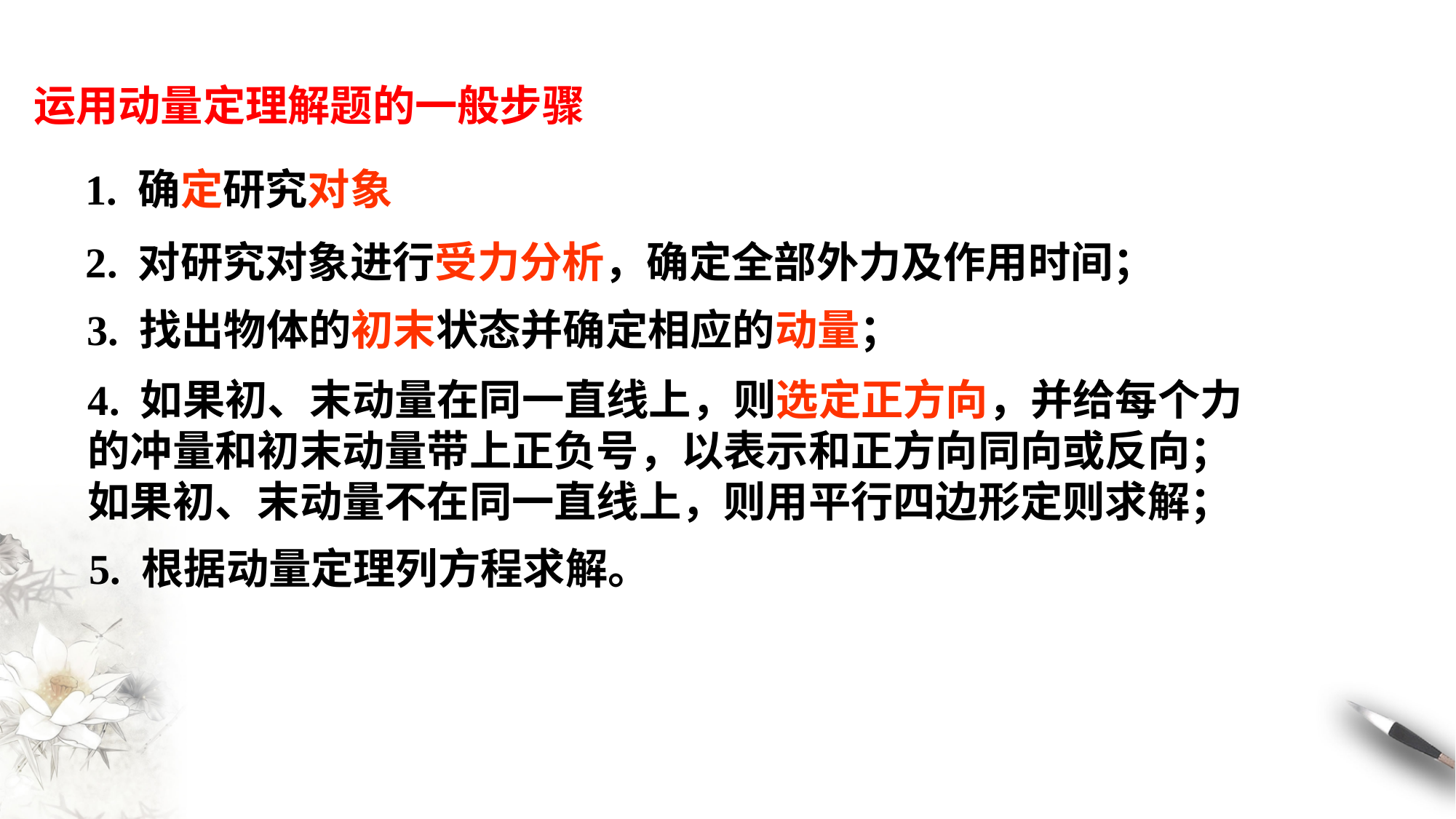

运用动量定理解题的一般步骤
1. 确定研究对象
2. 对研究对象进行受力分析，确定全部外力及作用时间；
3. 找出物体的初末状态并确定相应的动量；
4. 如果初、末动量在同一直线上，则选定正方向，并给每个力的冲量和初末动量带上正负号，以表示和正方向同向或反向；如果初、末动量不在同一直线上，则用平行四边形定则求解；
5. 根据动量定理列方程求解。